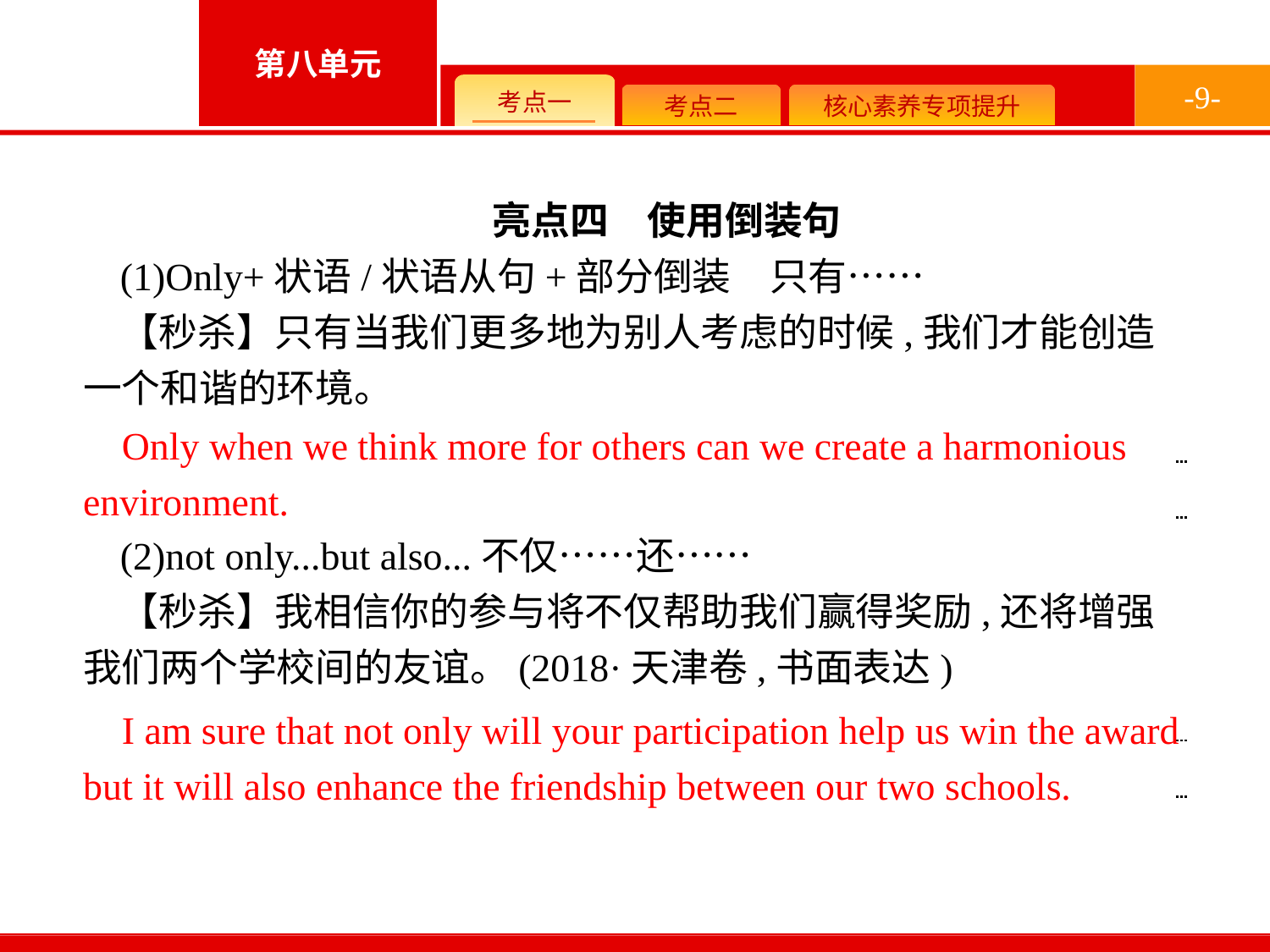

-9-
亮点四　使用倒装句
(1)Only+状语/状语从句+部分倒装　只有……
【秒杀】只有当我们更多地为别人考虑的时候,我们才能创造一个和谐的环境。

(2)not only...but also...不仅……还……
【秒杀】我相信你的参与将不仅帮助我们赢得奖励,还将增强我们两个学校间的友谊。(2018·天津卷,书面表达)

Only when we think more for others can we create a harmonious environment.
I am sure that not only will your participation help us win the award but it will also enhance the friendship between our two schools.